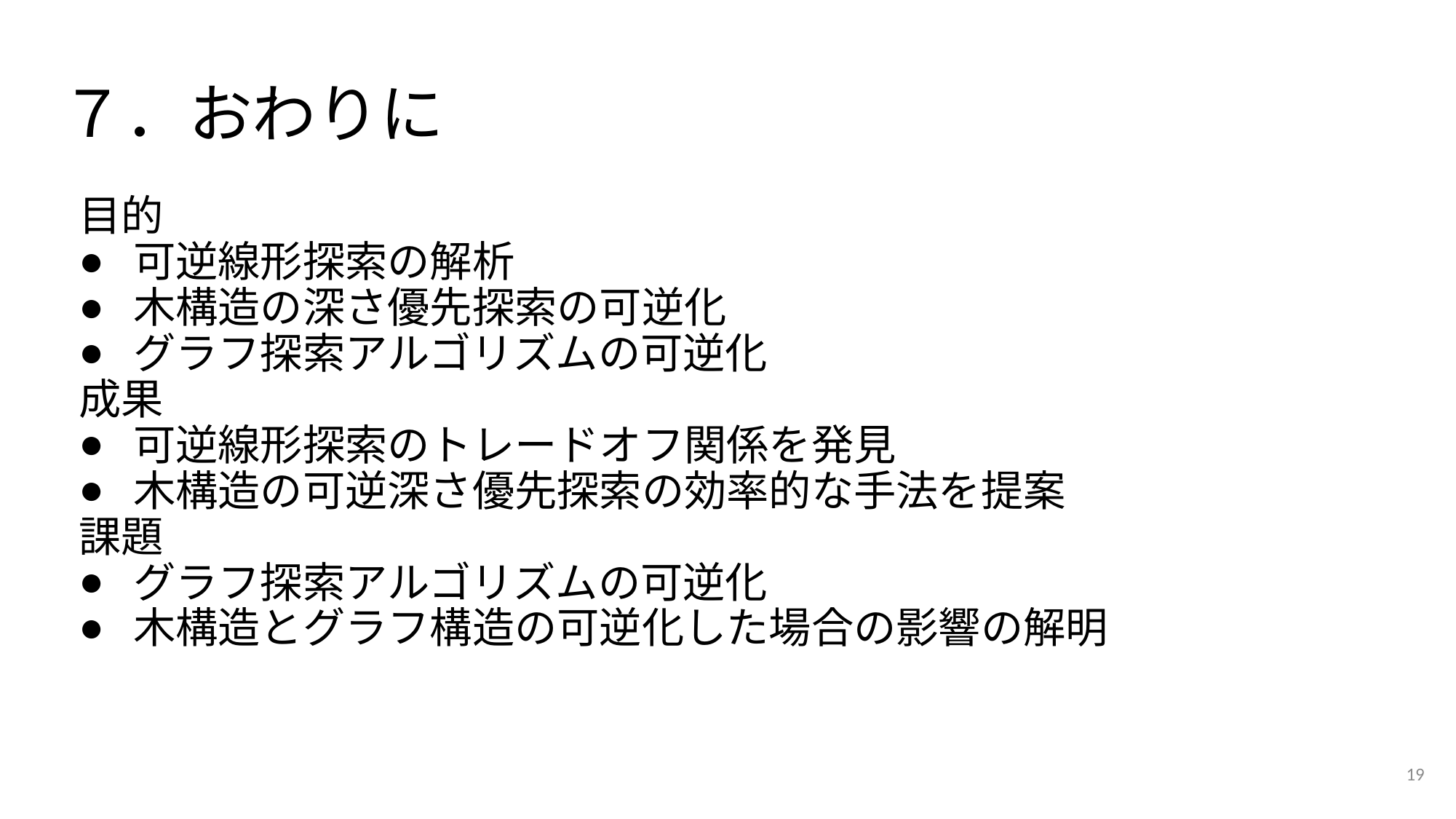

# ７．おわりに
目的
可逆線形探索の解析
木構造の深さ優先探索の可逆化
グラフ探索アルゴリズムの可逆化
成果
可逆線形探索のトレードオフ関係を発見
木構造の可逆深さ優先探索の効率的な手法を提案
課題
グラフ探索アルゴリズムの可逆化
木構造とグラフ構造の可逆化した場合の影響の解明
19